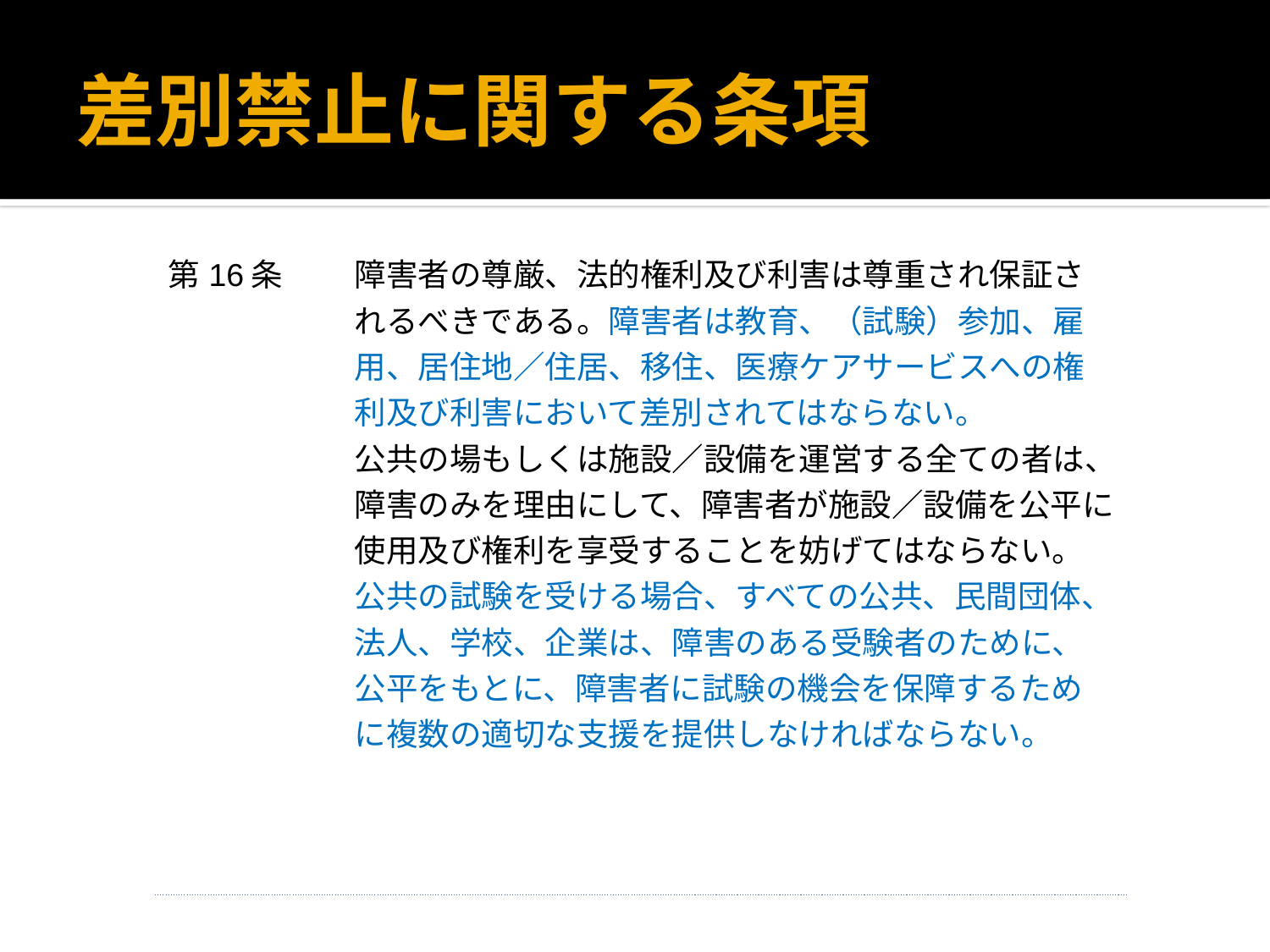

# 差別禁止に関する条項
| 第16条 |  | 障害者の尊厳、法的権利及び利害は尊重され保証されるべきである。障害者は教育、（試験）参加、雇用、居住地／住居、移住、医療ケアサービスへの権利及び利害において差別されてはならない。 公共の場もしくは施設／設備を運営する全ての者は、障害のみを理由にして、障害者が施設／設備を公平に使用及び権利を享受することを妨げてはならない。 公共の試験を受ける場合、すべての公共、民間団体、法人、学校、企業は、障害のある受験者のために、公平をもとに、障害者に試験の機会を保障するために複数の適切な支援を提供しなければならない。 |
| --- | --- | --- |